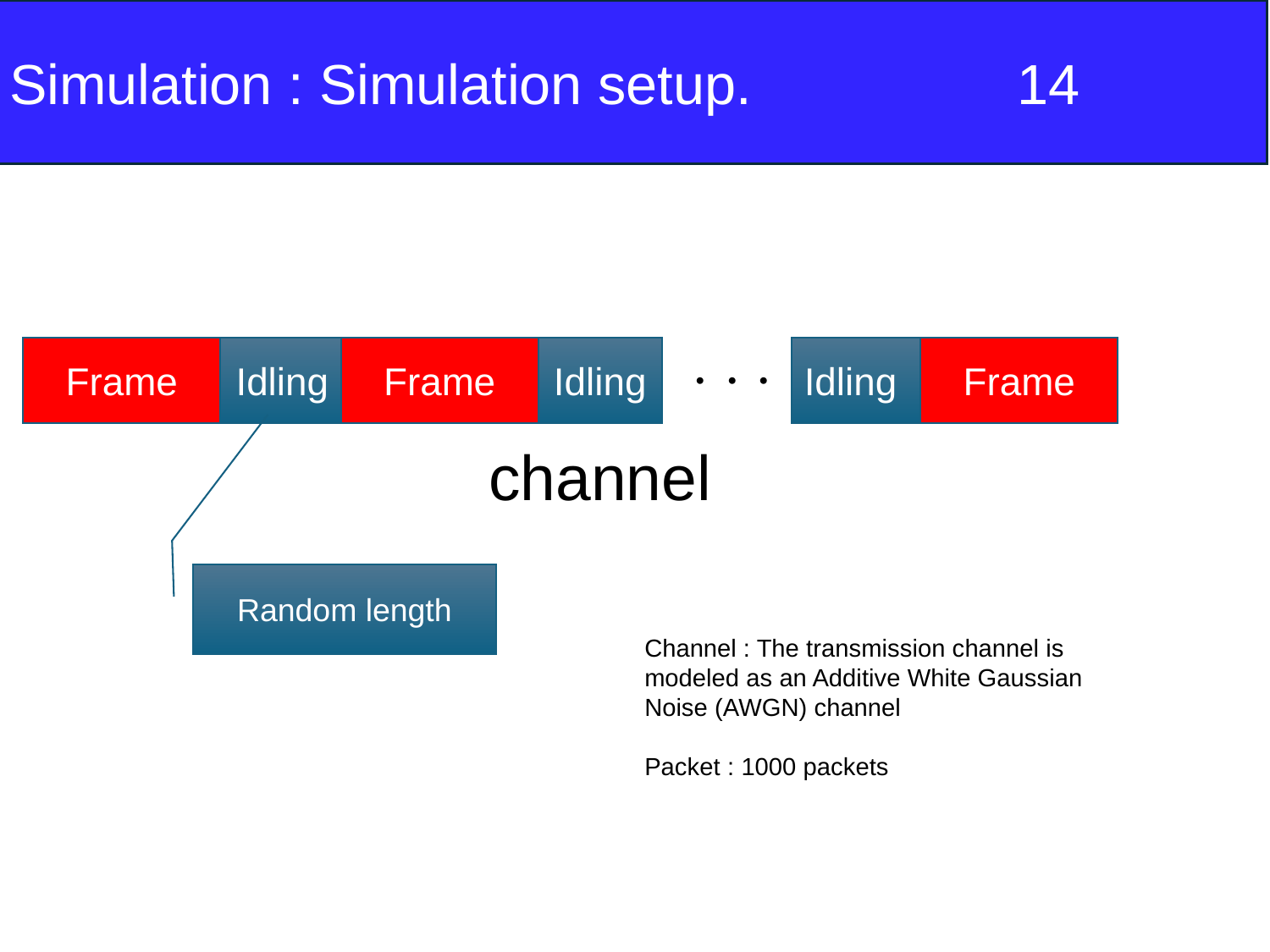

Simulation : Simulation setup.                 14
Frame
Idling
Frame
Idling
Idling
Frame
・・・
channel
Random length
Channel : The transmission channel is modeled as an Additive White Gaussian Noise (AWGN) channel

Packet : 1000 packets